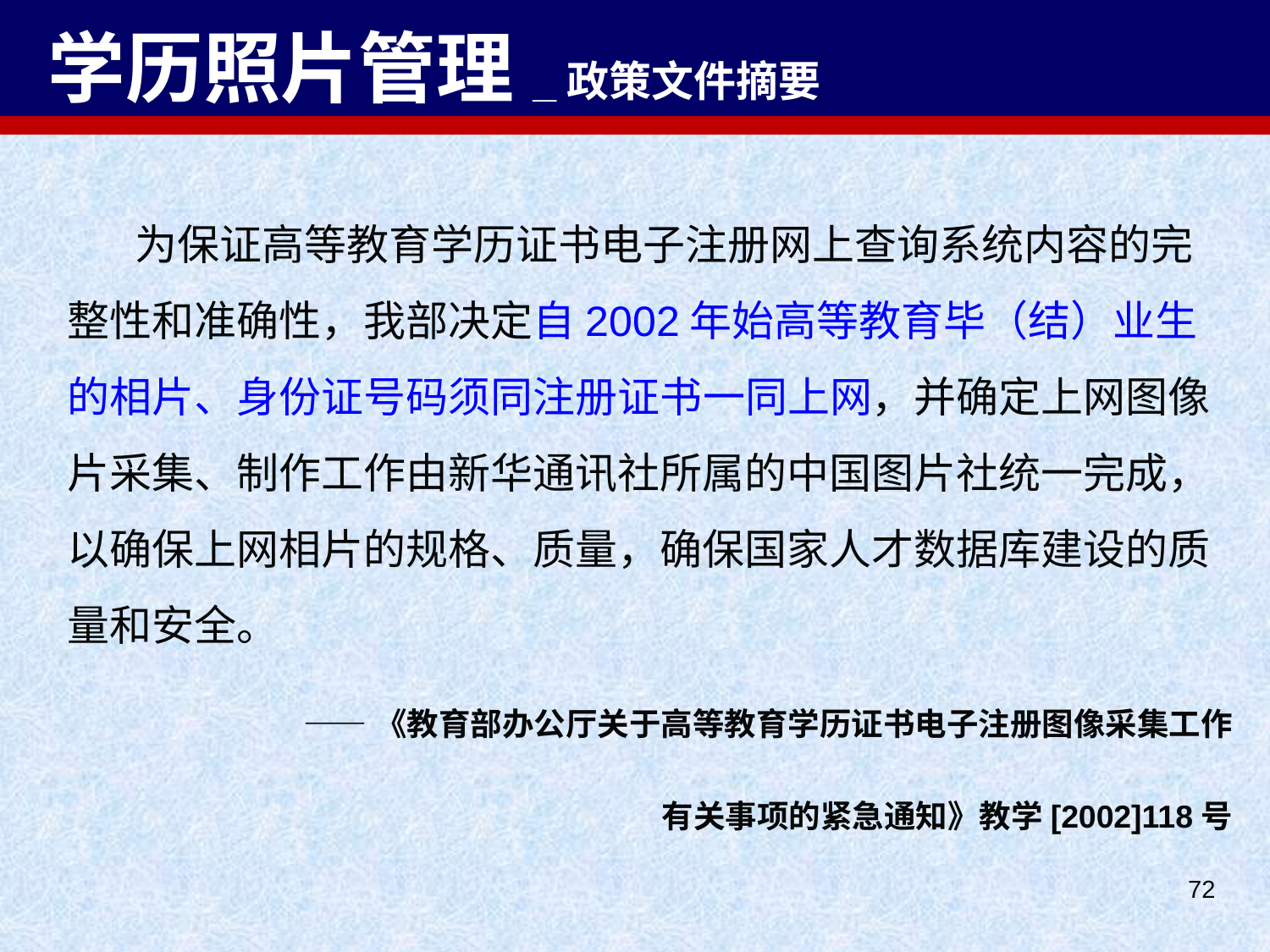

学历照片管理_政策文件摘要
      为保证高等教育学历证书电子注册网上查询系统内容的完整性和准确性，我部决定自2002年始高等教育毕（结）业生的相片、身份证号码须同注册证书一同上网，并确定上网图像片采集、制作工作由新华通讯社所属的中国图片社统一完成，以确保上网相片的规格、质量，确保国家人才数据库建设的质量和安全。
——《教育部办公厅关于高等教育学历证书电子注册图像采集工作
有关事项的紧急通知》教学[2002]118号
72